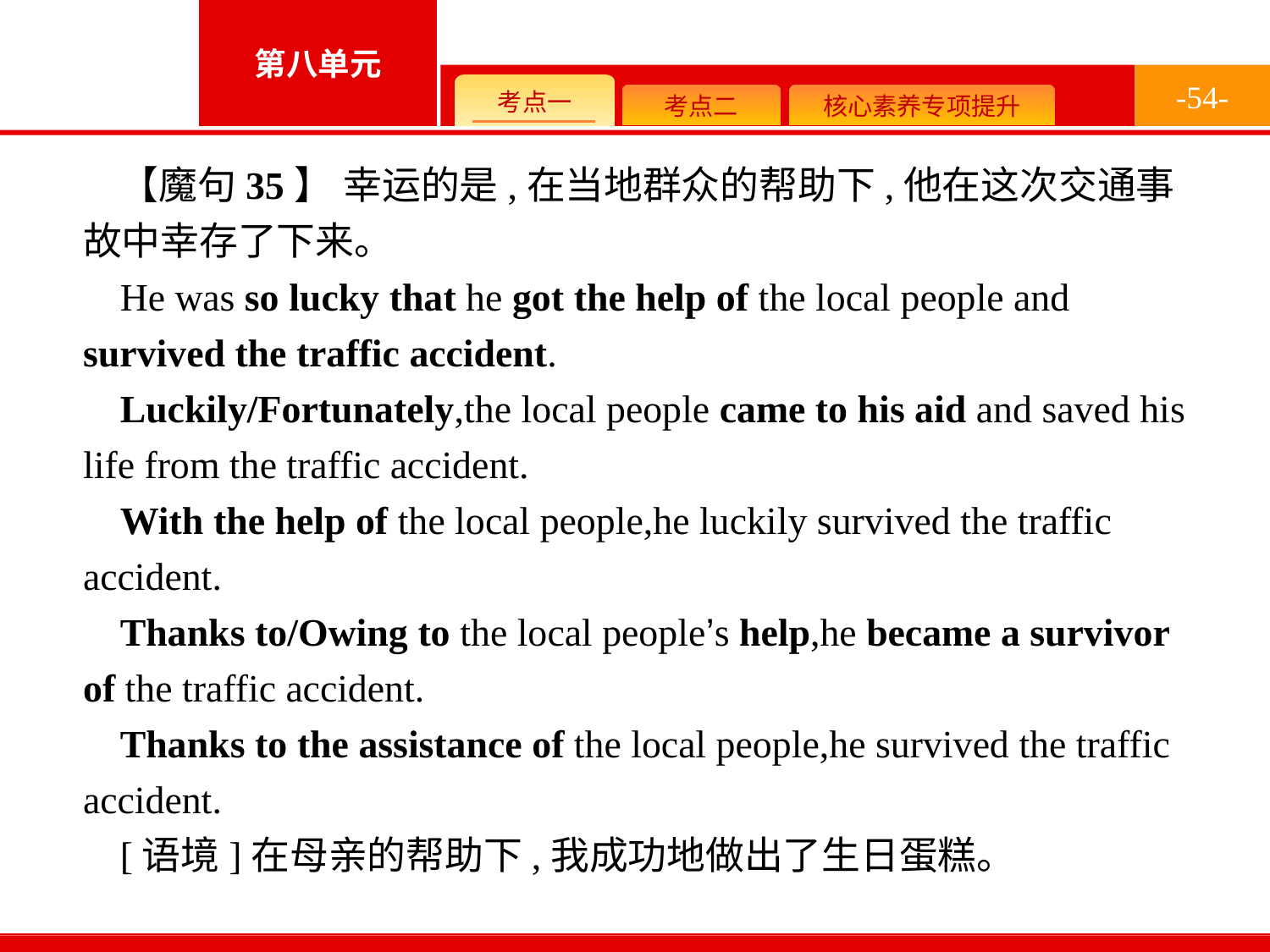

-54-
【魔句35】 幸运的是,在当地群众的帮助下,他在这次交通事故中幸存了下来。
He was so lucky that he got the help of the local people and survived the traffic accident.
Luckily/Fortunately,the local people came to his aid and saved his life from the traffic accident.
With the help of the local people,he luckily survived the traffic accident.
Thanks to/Owing to the local people’s help,he became a survivor of the traffic accident.
Thanks to the assistance of the local people,he survived the traffic accident.
[语境]在母亲的帮助下,我成功地做出了生日蛋糕。